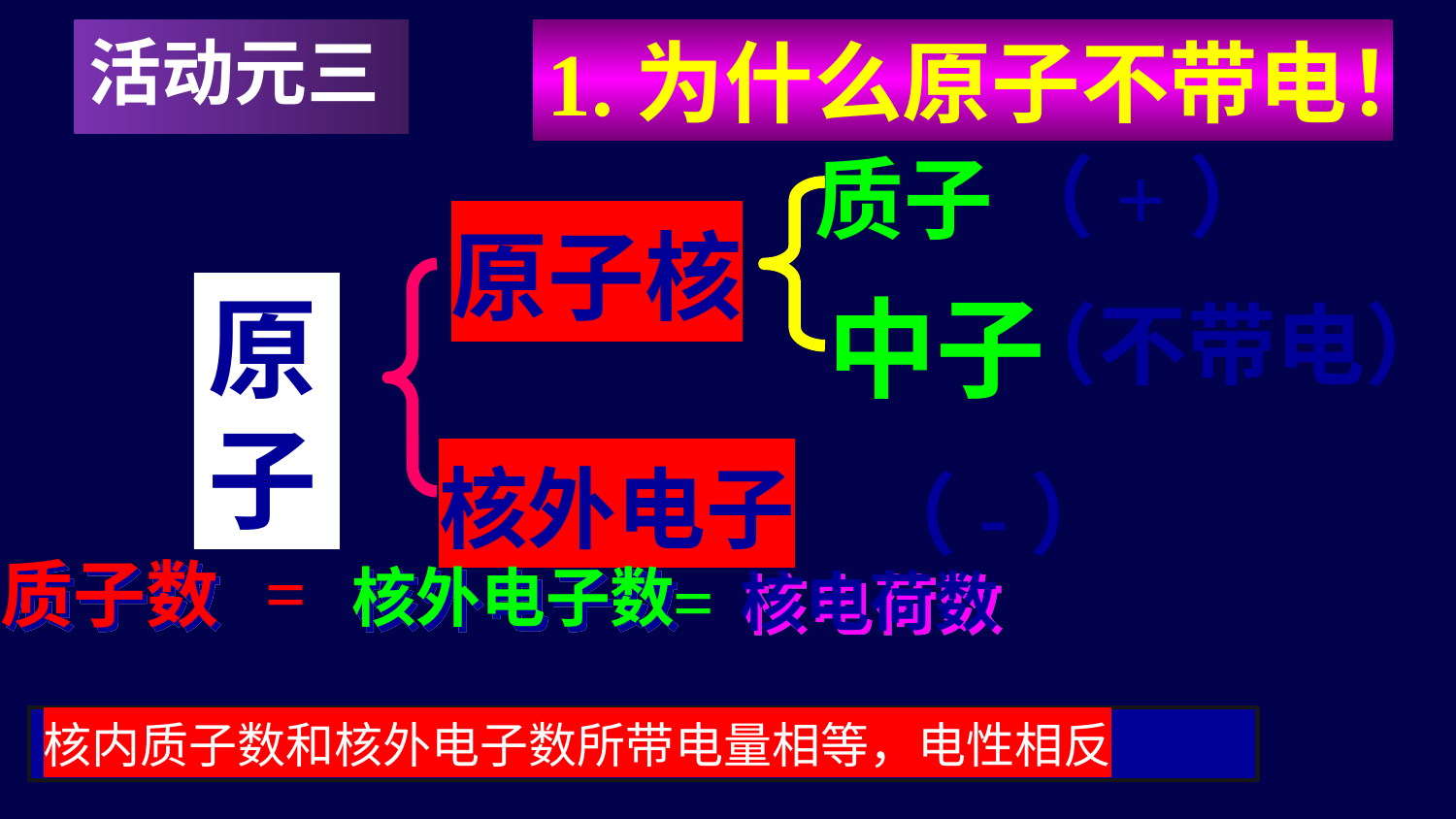

活动元三
1.为什么原子不带电！
（+）
质子

原子核

原子
中子
（不带电）
核外电子
（-）
=
质子数
=
核外电子数
核电荷数
核内质子数和核外电子数所带电量相等，电性相反